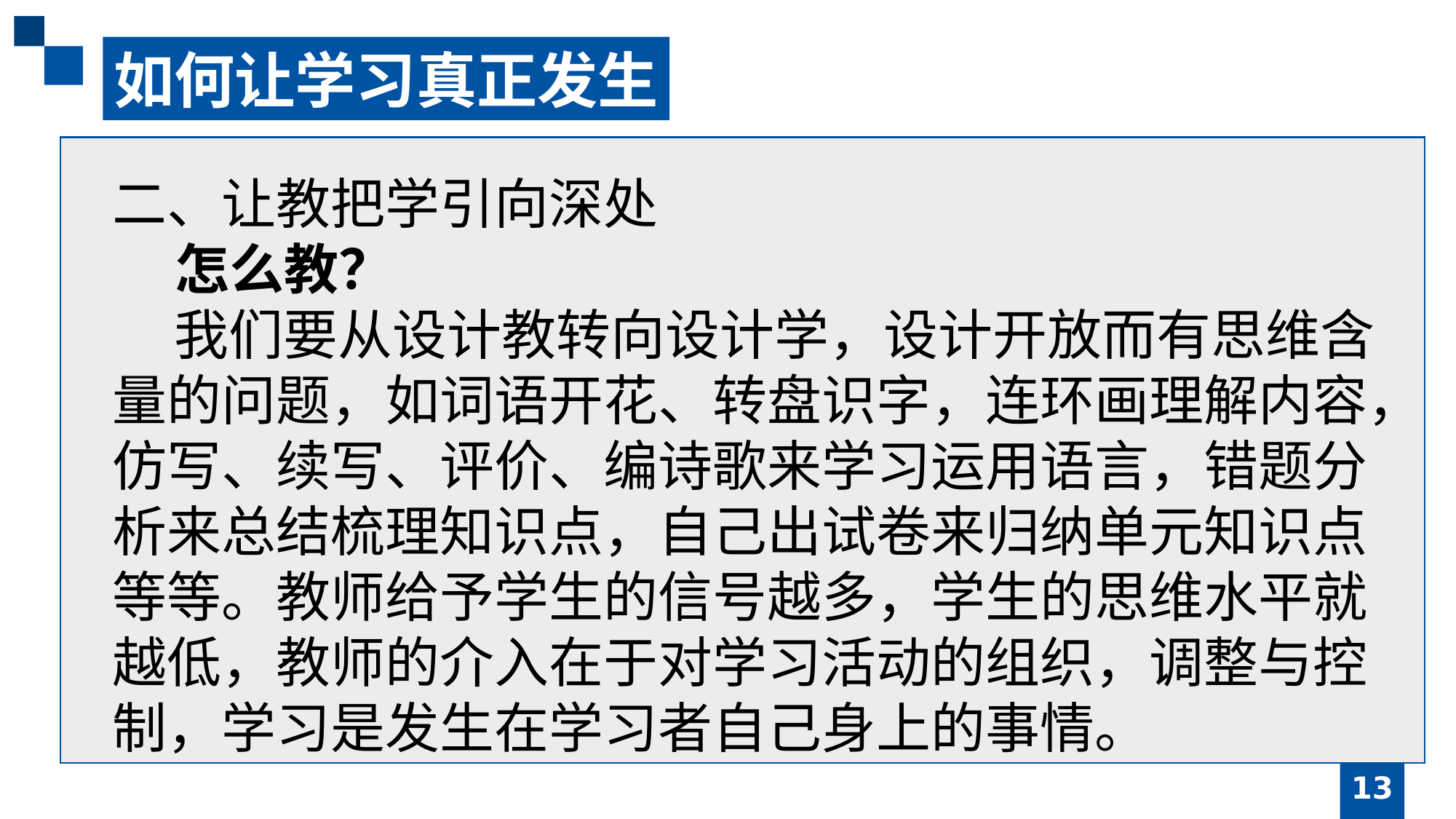

如何让学习真正发生

二、让教把学引向深处
    怎么教？
    我们要从设计教转向设计学，设计开放而有思维含量的问题，如词语开花、转盘识字，连环画理解内容，仿写、续写、评价、编诗歌来学习运用语言，错题分析来总结梳理知识点，自己出试卷来归纳单元知识点等等。教师给予学生的信号越多，学生的思维水平就越低，教师的介入在于对学习活动的组织，调整与控制，学习是发生在学习者自己身上的事情。

（一）基本项目
13